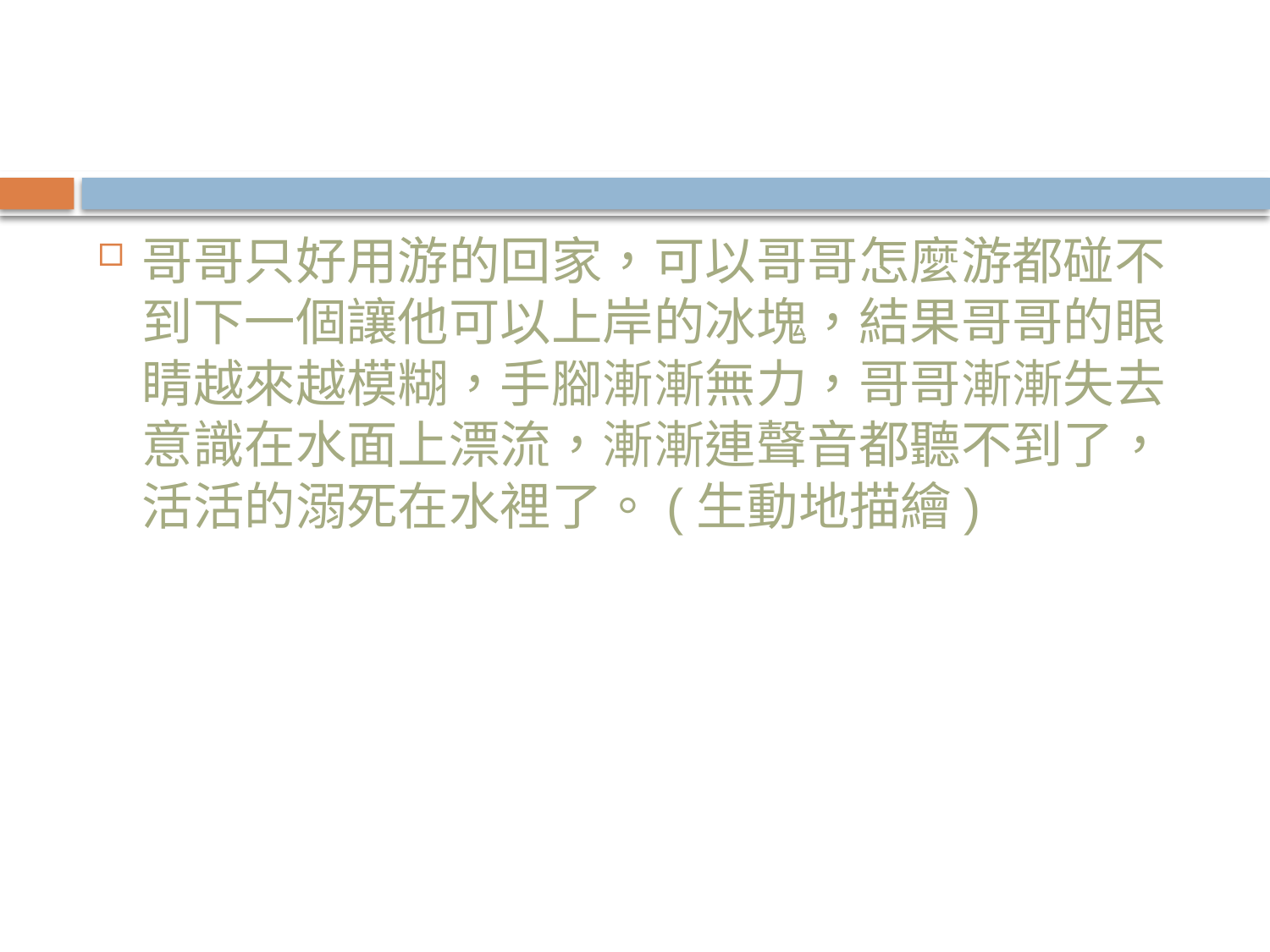

#
哥哥只好用游的回家，可以哥哥怎麼游都碰不到下一個讓他可以上岸的冰塊，結果哥哥的眼睛越來越模糊，手腳漸漸無力，哥哥漸漸失去意識在水面上漂流，漸漸連聲音都聽不到了，活活的溺死在水裡了。(生動地描繪)